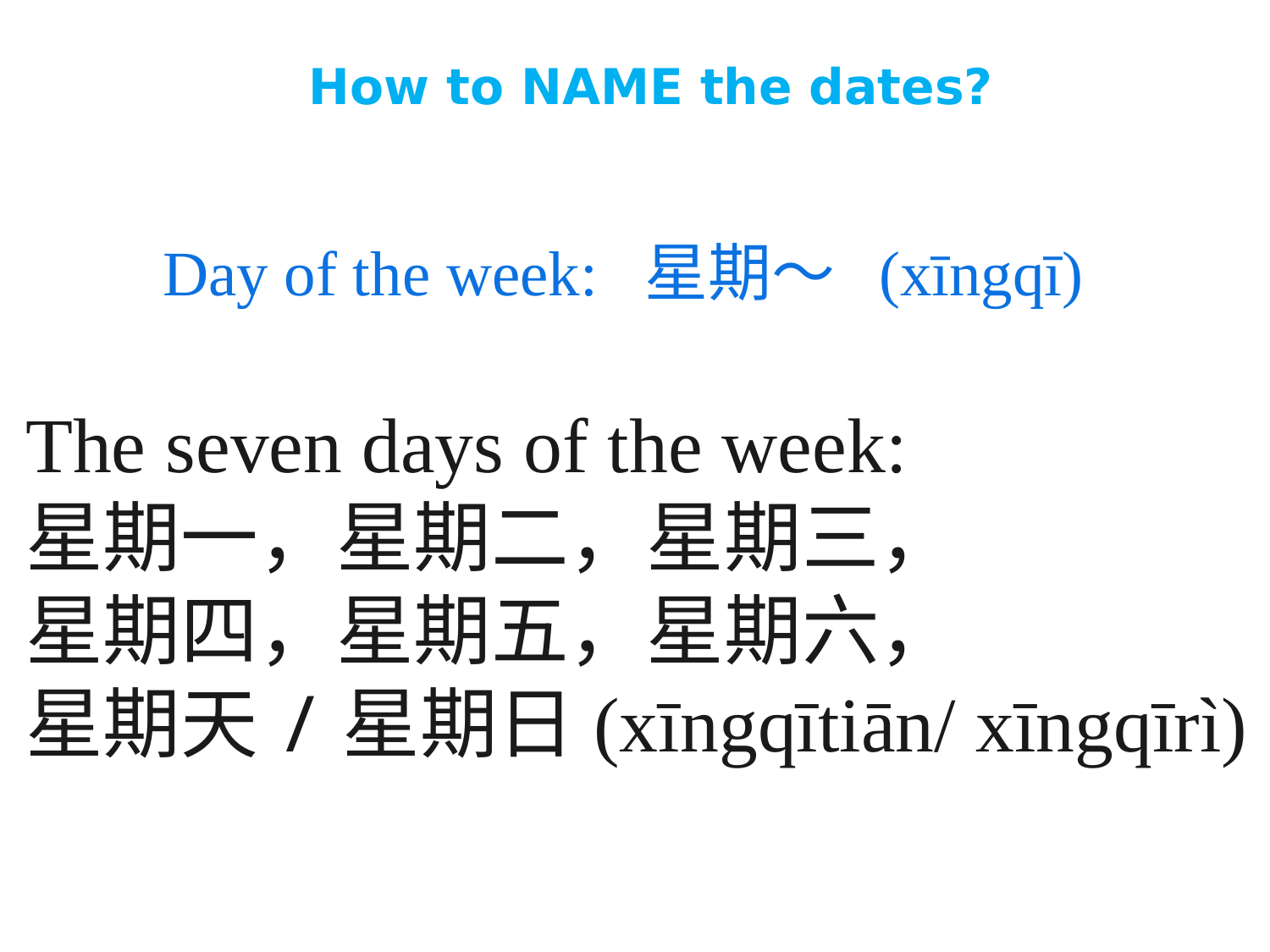

# How to NAME the dates?
Day of the week:  星期～  (xīngqī)
The seven days of the week:
星期一，星期二，星期三，
星期四，星期五，星期六，
星期天/星期日(xīngqītiān/ xīngqīrì)